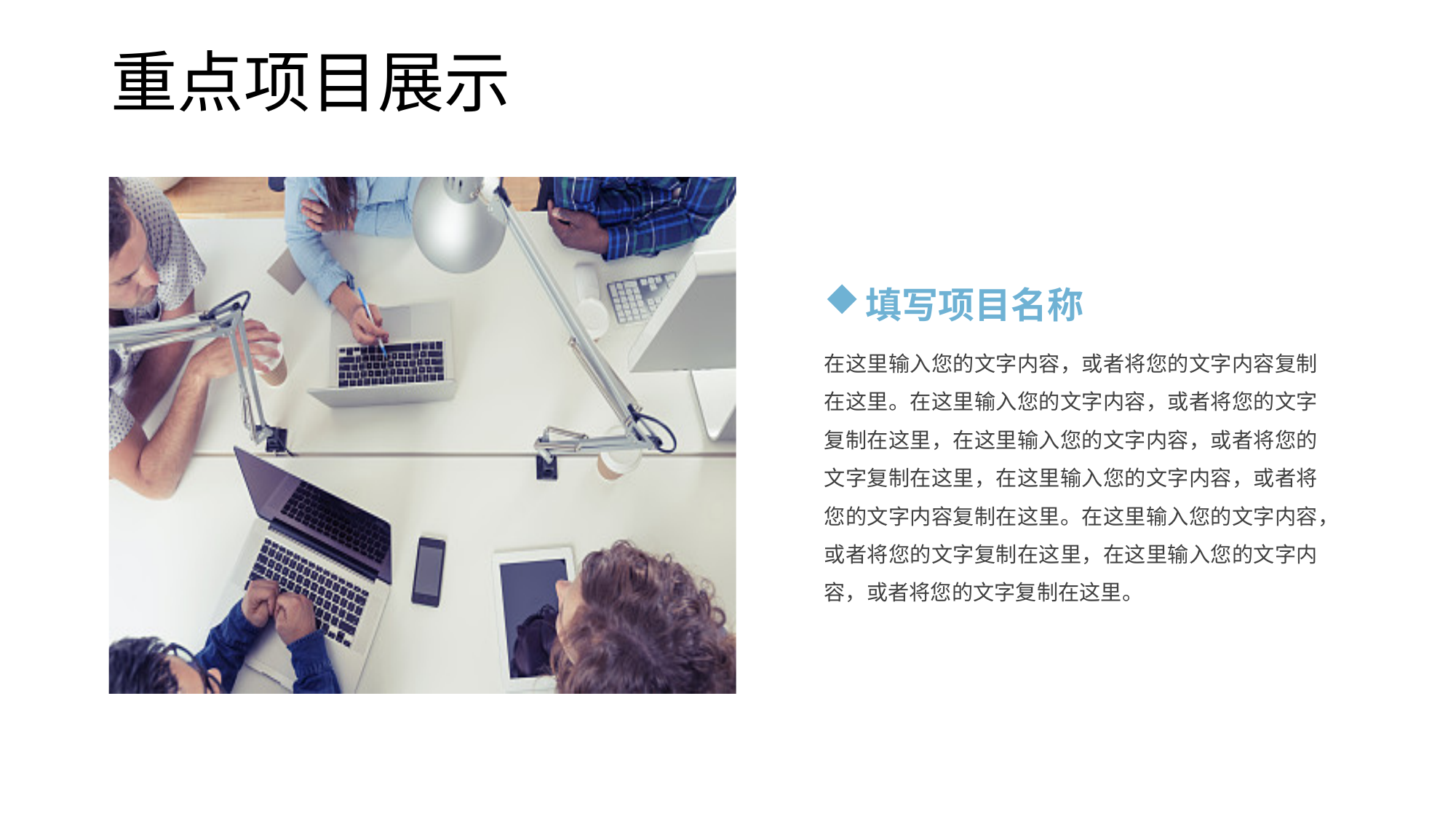

重点项目展示

填写项目名称
在这里输入您的文字内容，或者将您的文字内容复制在这里。在这里输入您的文字内容，或者将您的文字复制在这里，在这里输入您的文字内容，或者将您的文字复制在这里，在这里输入您的文字内容，或者将您的文字内容复制在这里。在这里输入您的文字内容，或者将您的文字复制在这里，在这里输入您的文字内容，或者将您的文字复制在这里。